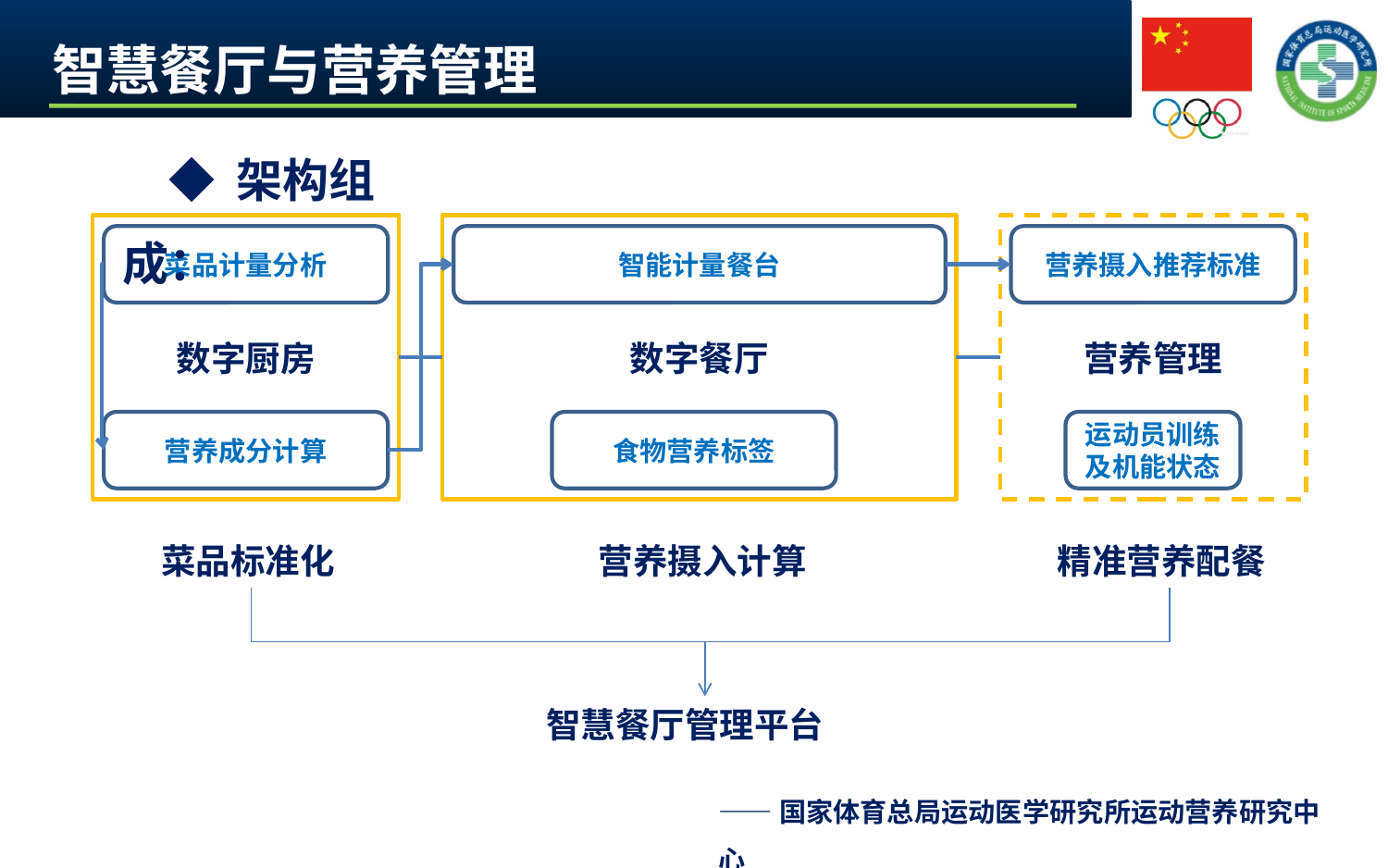

智慧餐厅与营养管理

◆ 架构组成：
数字厨房
数字餐厅
营养管理
菜品计量分析
智能计量餐台
营养摄入推荐标准
营养成分计算
食物营养标签
运动员训练及机能状态
菜品标准化
营养摄入计算
精准营养配餐
  智慧餐厅管理平台